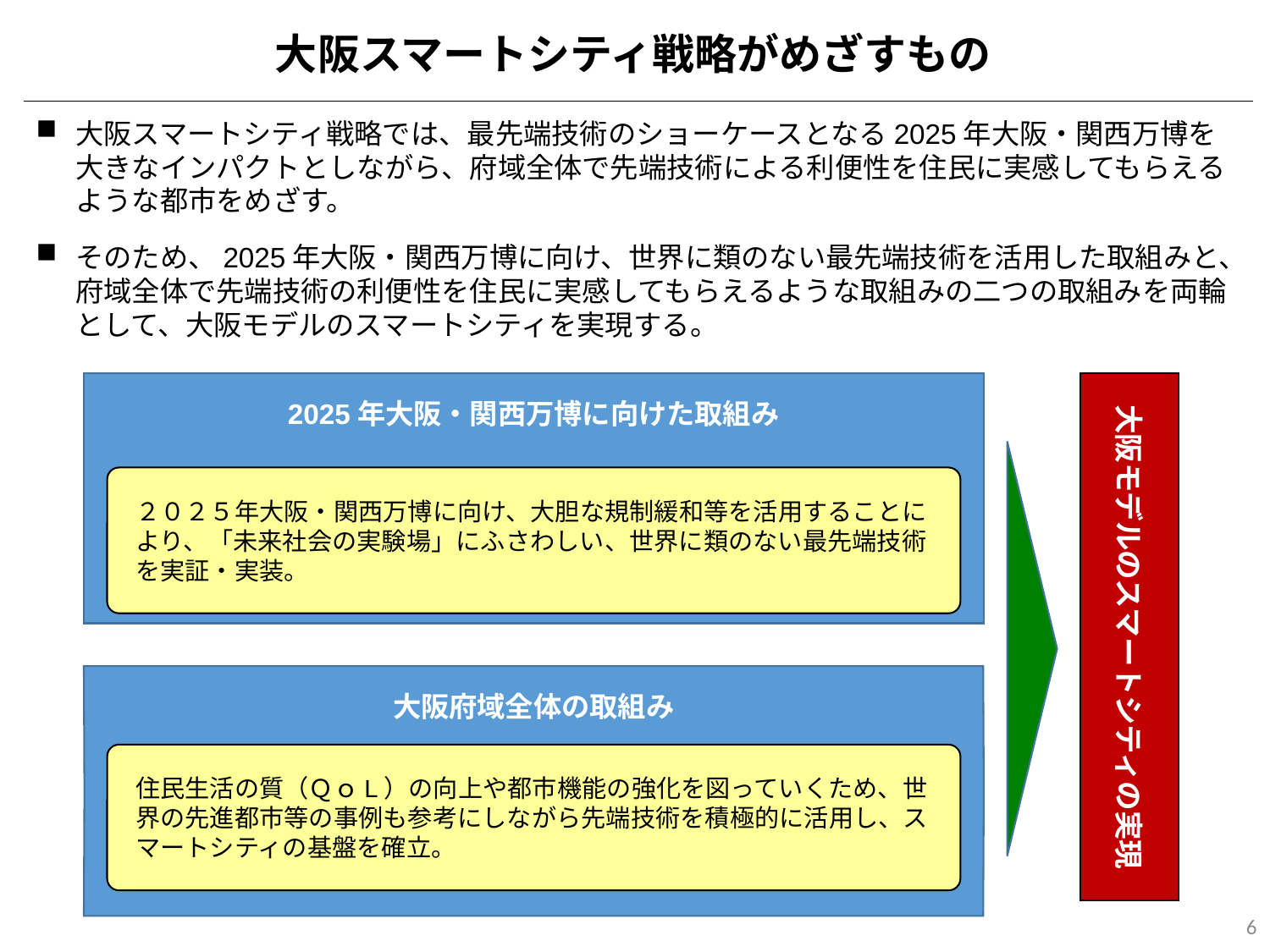

大阪スマートシティ戦略がめざすもの
大阪スマートシティ戦略では、最先端技術のショーケースとなる2025年大阪・関西万博を大きなインパクトとしながら、府域全体で先端技術による利便性を住民に実感してもらえるような都市をめざす。

そのため、2025年大阪・関西万博に向け、世界に類のない最先端技術を活用した取組みと、府域全体で先端技術の利便性を住民に実感してもらえるような取組みの二つの取組みを両輪として、大阪モデルのスマートシティを実現する。
2025年大阪・関西万博に向けた取組み
大阪モデルのスマートシティの実現
２０２５年大阪・関西万博に向け、大胆な規制緩和等を活用することにより、「未来社会の実験場」にふさわしい、世界に類のない最先端技術を実証・実装。

大阪府域全体の取組み

住民生活の質（ＱｏL）の向上や都市機能の強化を図っていくため、世界の先進都市等の事例も参考にしながら先端技術を積極的に活用し、スマートシティの基盤を確立。
6